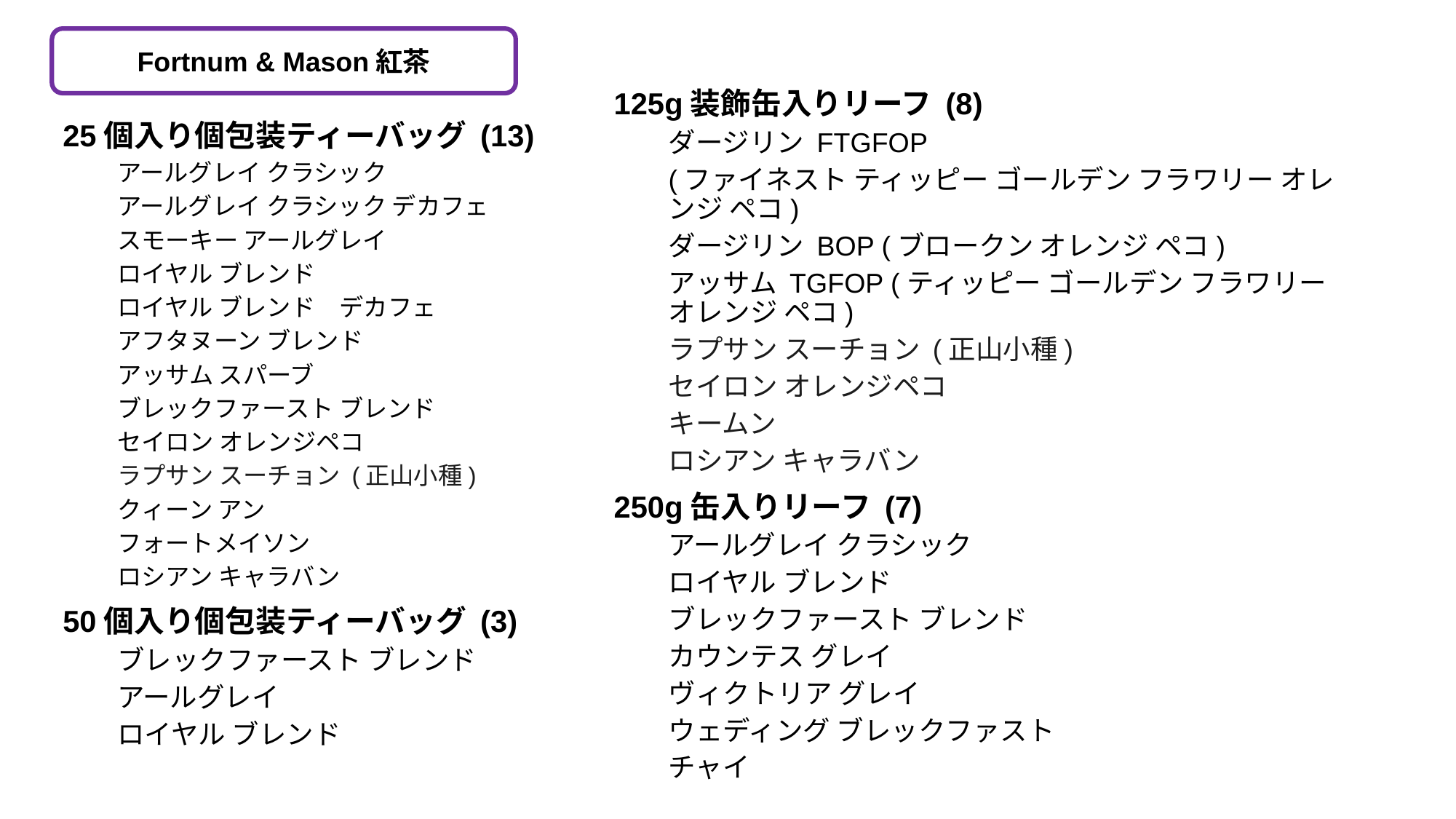

Fortnum & Mason紅茶
125g装飾缶入りリーフ (8)
ダージリン FTGFOP
(ファイネスト ティッピー ゴールデン フラワリー オレンジ ペコ)
ダージリン BOP (ブロークン オレンジ ペコ)
アッサム TGFOP (ティッピー ゴールデン フラワリー オレンジ ペコ)
ラプサン スーチョン (正山小種)
セイロン オレンジペコ
キームン
ロシアン キャラバン
250g缶入りリーフ (7)
アールグレイ クラシック
ロイヤル ブレンド
ブレックファースト ブレンド
カウンテス グレイ
ヴィクトリア グレイ
ウェディング ブレックファスト
チャイ
25個入り個包装ティーバッグ (13)
アールグレイ クラシック
アールグレイ クラシック デカフェ
スモーキー アールグレイ
ロイヤル ブレンド
ロイヤル ブレンド　デカフェ
アフタヌーン ブレンド
アッサム スパーブ
ブレックファースト ブレンド
セイロン オレンジペコ
ラプサン スーチョン (正山小種)
クィーン アン
フォートメイソン
ロシアン キャラバン
50個入り個包装ティーバッグ (3)
ブレックファースト ブレンド
アールグレイ
ロイヤル ブレンド